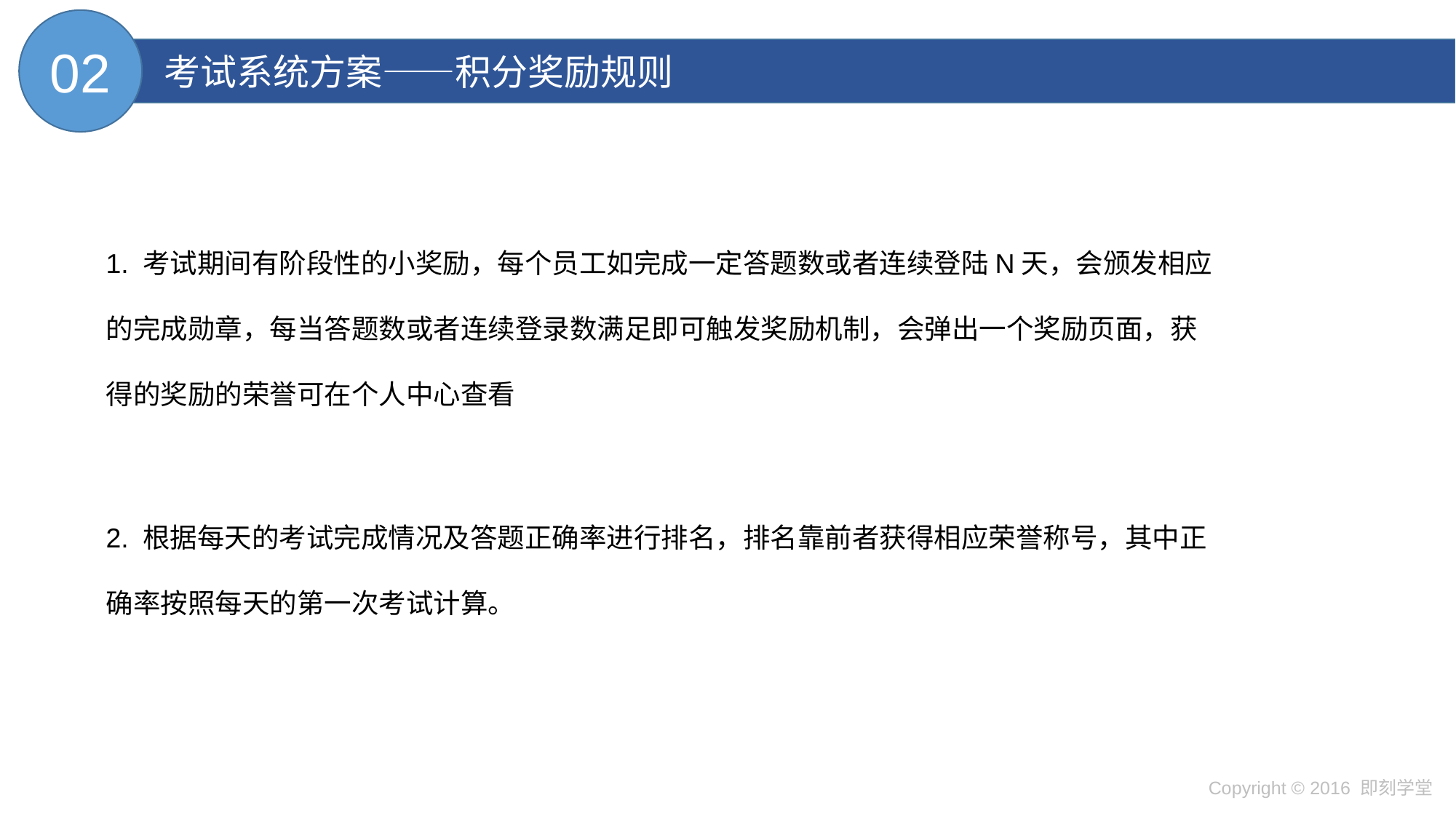

02
  考试系统方案——积分奖励规则
1. 考试期间有阶段性的小奖励，每个员工如完成一定答题数或者连续登陆N天，会颁发相应的完成勋章，每当答题数或者连续登录数满足即可触发奖励机制，会弹出一个奖励页面，获得的奖励的荣誉可在个人中心查看
2. 根据每天的考试完成情况及答题正确率进行排名，排名靠前者获得相应荣誉称号，其中正确率按照每天的第一次考试计算。
Copyright © 2016 即刻学堂